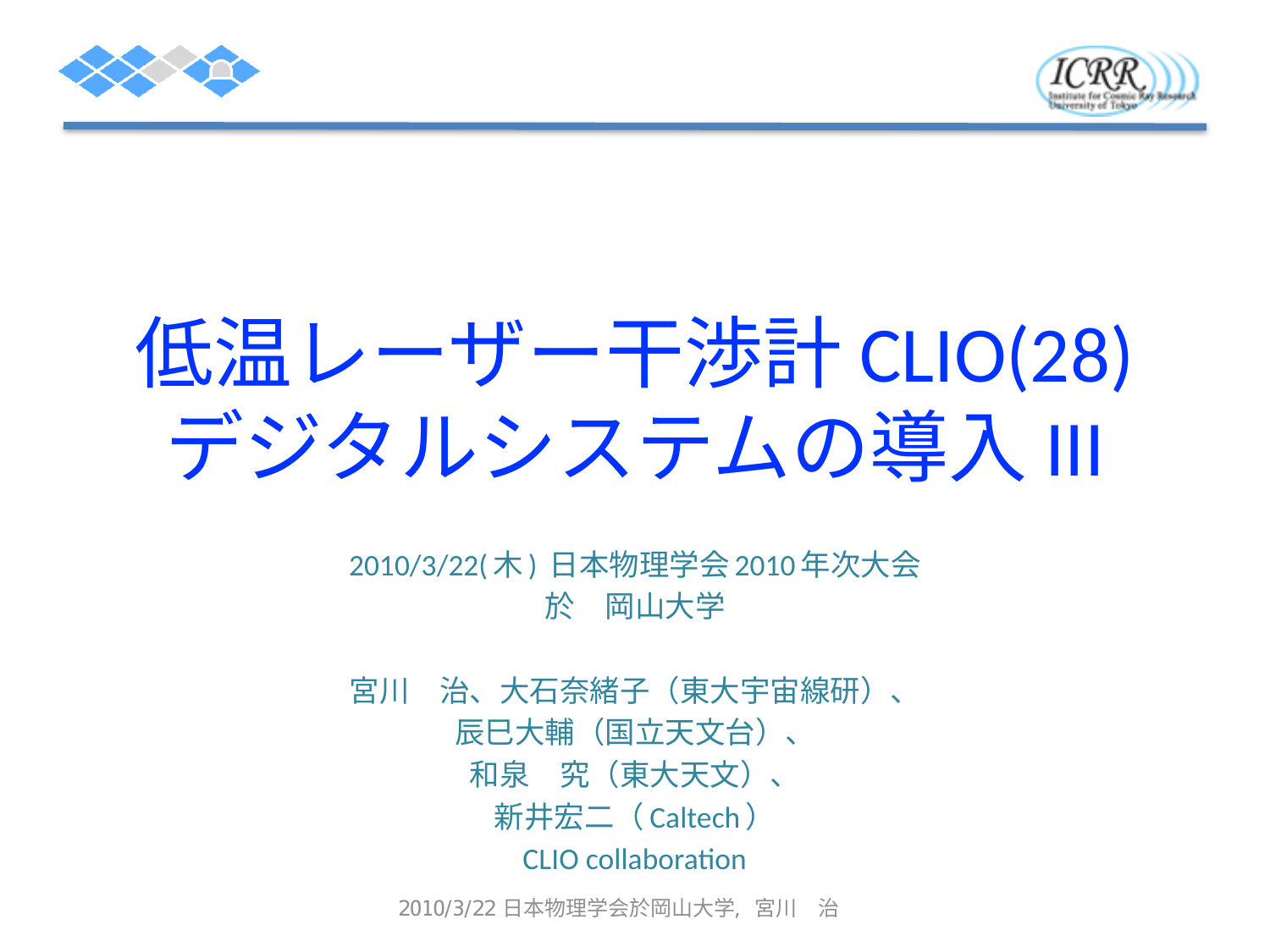

# 低温レーザー干渉計CLIO(28) デジタルシステムの導入III
2010/3/22(木) 日本物理学会2010年次大会
於　岡山大学

宮川　治、大石奈緒子（東大宇宙線研）、
辰巳大輔（国立天文台）、
和泉　究（東大天文）、
新井宏二（Caltech）
CLIO collaboration

2010/3/22 日本物理学会於岡山大学,  宮川　治